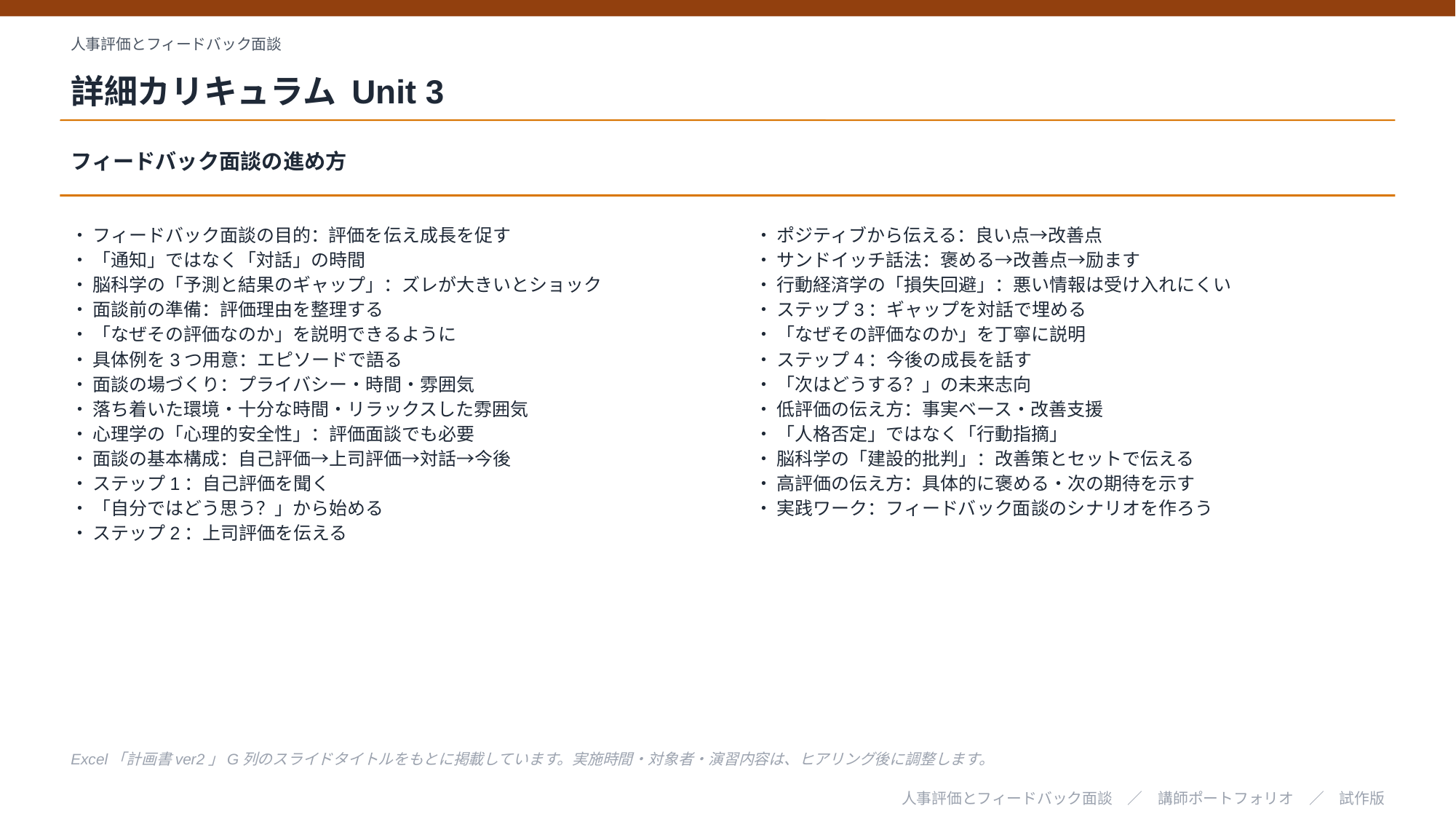

人事評価とフィードバック面談
詳細カリキュラム Unit 3

フィードバック面談の進め方

・ フィードバック面談の目的：評価を伝え成長を促す
・ 「通知」ではなく「対話」の時間
・ 脳科学の「予測と結果のギャップ」：ズレが大きいとショック
・ 面談前の準備：評価理由を整理する
・ 「なぜその評価なのか」を説明できるように
・ 具体例を3つ用意：エピソードで語る
・ 面談の場づくり：プライバシー・時間・雰囲気
・ 落ち着いた環境・十分な時間・リラックスした雰囲気
・ 心理学の「心理的安全性」：評価面談でも必要
・ 面談の基本構成：自己評価→上司評価→対話→今後
・ ステップ1：自己評価を聞く
・ 「自分ではどう思う？」から始める
・ ステップ2：上司評価を伝える
・ ポジティブから伝える：良い点→改善点
・ サンドイッチ話法：褒める→改善点→励ます
・ 行動経済学の「損失回避」：悪い情報は受け入れにくい
・ ステップ3：ギャップを対話で埋める
・ 「なぜその評価なのか」を丁寧に説明
・ ステップ4：今後の成長を話す
・ 「次はどうする？」の未来志向
・ 低評価の伝え方：事実ベース・改善支援
・ 「人格否定」ではなく「行動指摘」
・ 脳科学の「建設的批判」：改善策とセットで伝える
・ 高評価の伝え方：具体的に褒める・次の期待を示す
・ 実践ワーク：フィードバック面談のシナリオを作ろう
Excel「計画書ver2」G列のスライドタイトルをもとに掲載しています。実施時間・対象者・演習内容は、ヒアリング後に調整します。
人事評価とフィードバック面談　／　講師ポートフォリオ　／　試作版